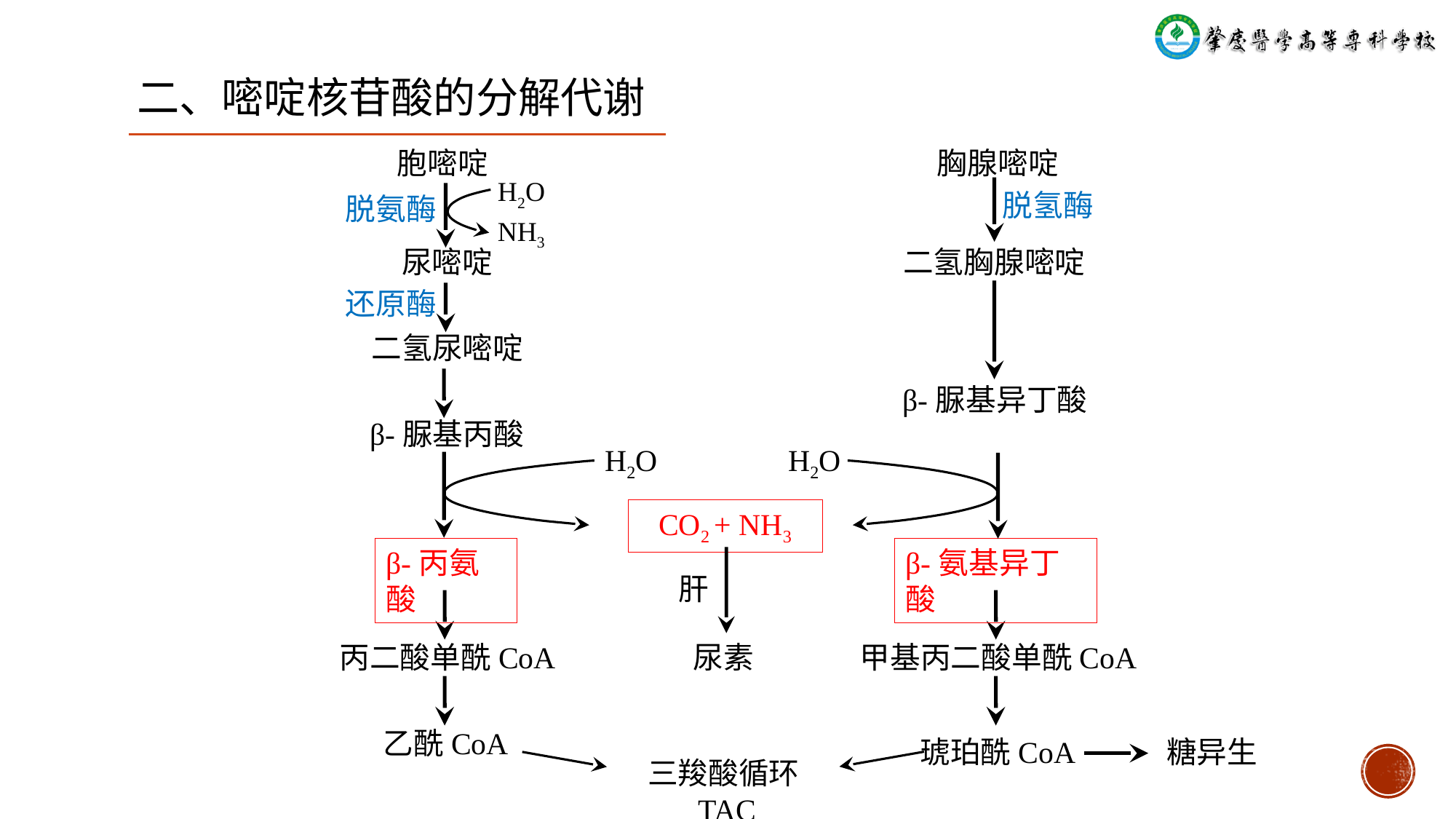

# 二、嘧啶核苷酸的分解代谢
胸腺嘧啶
胞嘧啶
H2O

脱氢酶

脱氨酶

NH3
尿嘧啶
二氢胸腺嘧啶
还原酶

二氢尿嘧啶

β-脲基异丁酸
β-脲基丙酸
H2O
H2O

CO2 + NH3
β-丙氨酸
β-氨基异丁酸

肝

丙二酸单酰CoA
尿素
甲基丙二酸单酰CoA

乙酰CoA
琥珀酰CoA
糖异生
三羧酸循环TAC